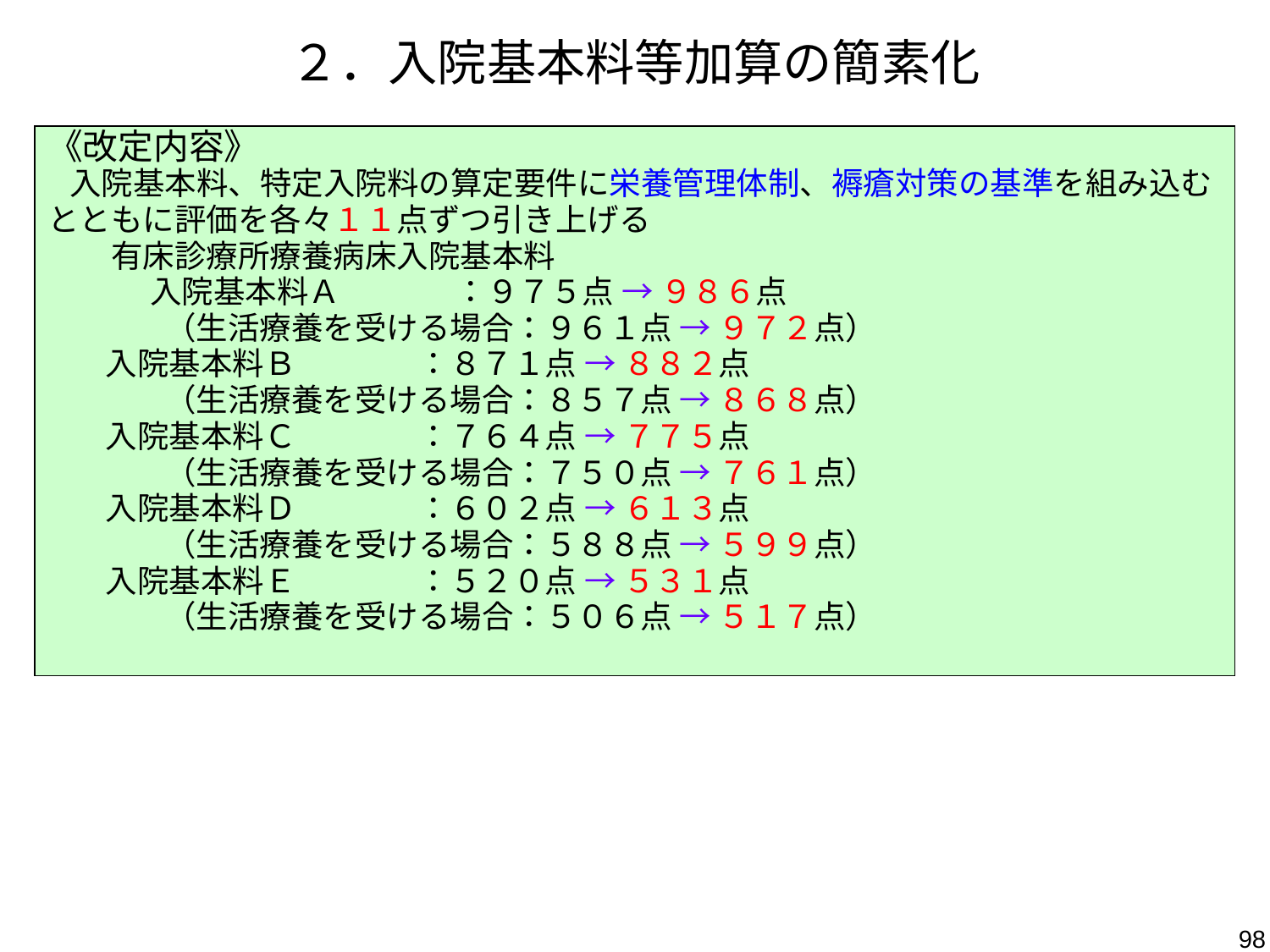

２．入院基本料等加算の簡素化

《改定内容》
  入院基本料、特定入院料の算定要件に栄養管理体制、褥瘡対策の基準を組み込むとともに評価を各々１１点ずつ引き上げる
　　有床診療所療養病床入院基本料
　　　 入院基本料Ａ                ：９７５点 → ９８６点
　　　   （生活療養を受ける場合：９６１点 → ９７２点）
       入院基本料Ｂ                 ：８７１点 → ８８２点
　　　   （生活療養を受ける場合：８５７点 → ８６８点）
       入院基本料Ｃ                 ：７６４点 → ７７５点
　　　   （生活療養を受ける場合：７５０点 → ７６１点）
       入院基本料Ｄ                 ：６０２点 → ６１３点
　　　   （生活療養を受ける場合：５８８点 → ５９９点）
       入院基本料Ｅ                 ：５２０点 → ５３１点
　　　   （生活療養を受ける場合：５０６点 → ５１７点）

98